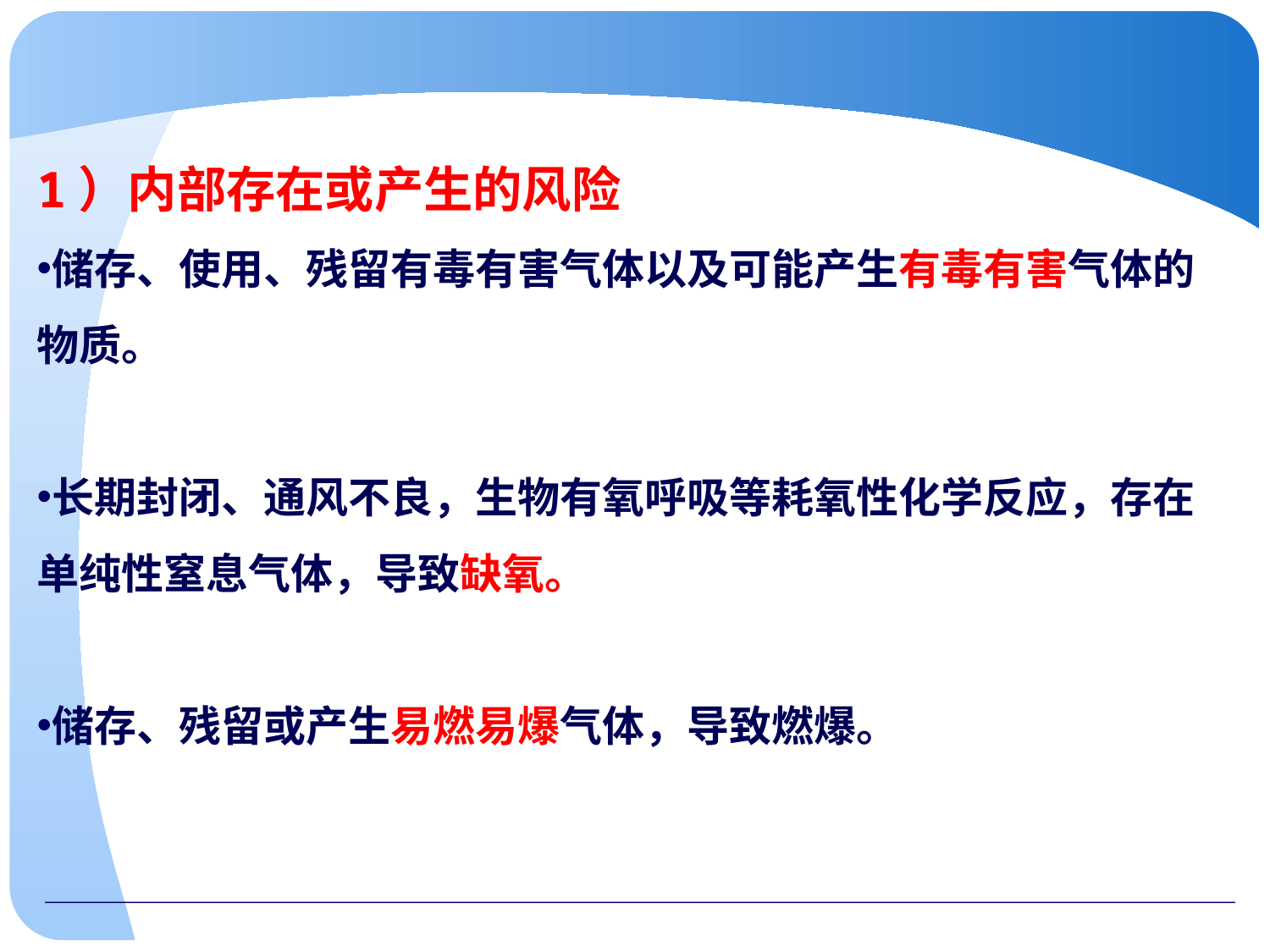

1）内部存在或产生的风险
储存、使用、残留有毒有害气体以及可能产生有毒有害气体的物质。

长期封闭、通风不良，生物有氧呼吸等耗氧性化学反应，存在单纯性窒息气体，导致缺氧。

储存、残留或产生易燃易爆气体，导致燃爆。